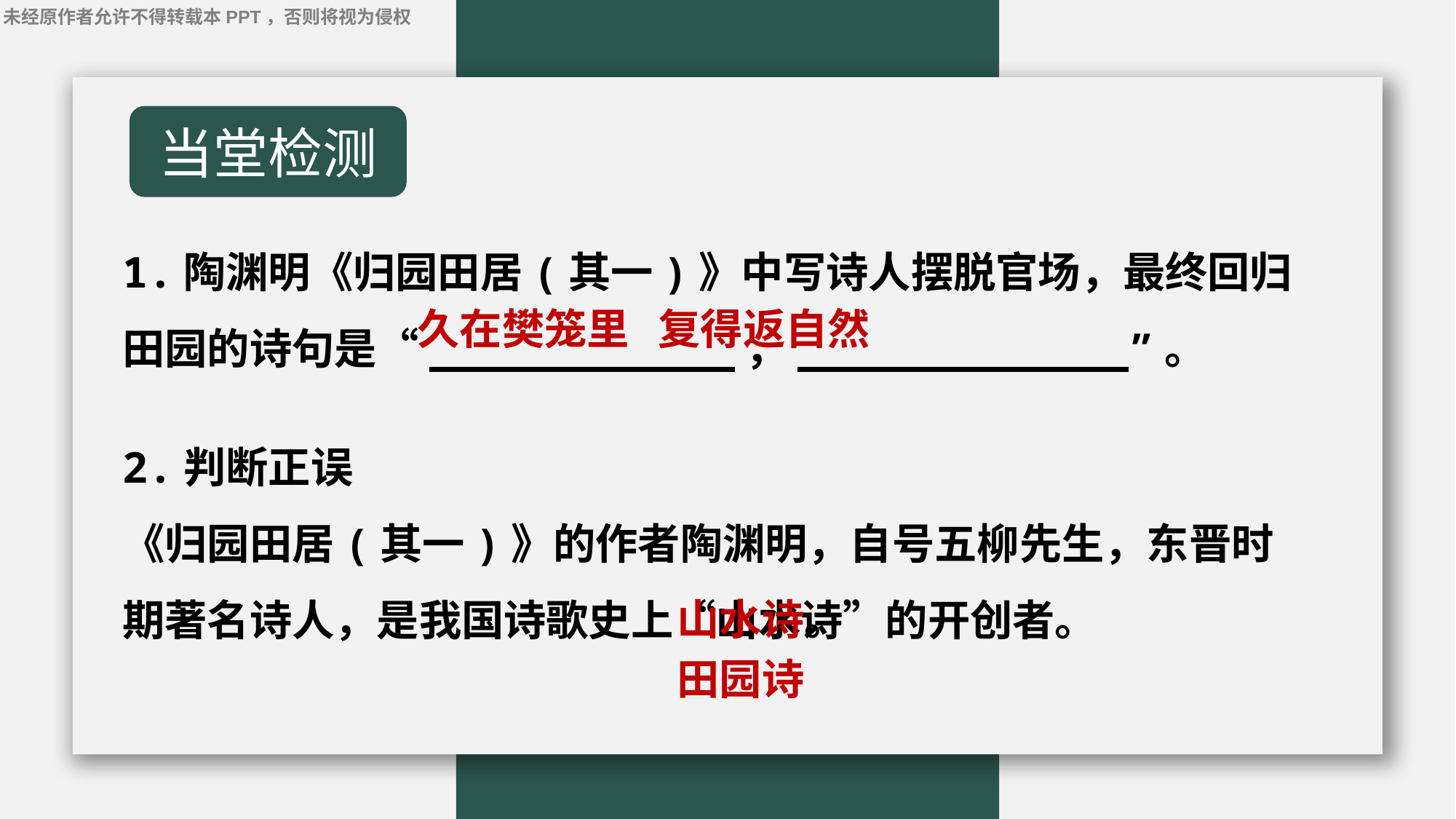

当堂检测
1.陶渊明《归园田居(其一)》中写诗人摆脱官场，最终回归田园的诗句是“____________，_____________”。
久在樊笼里   复得返自然
2.判断正误
《归园田居(其一)》的作者陶渊明，自号五柳先生，东晋时期著名诗人，是我国诗歌史上“山水诗”的开创者。

山水诗。

田园诗